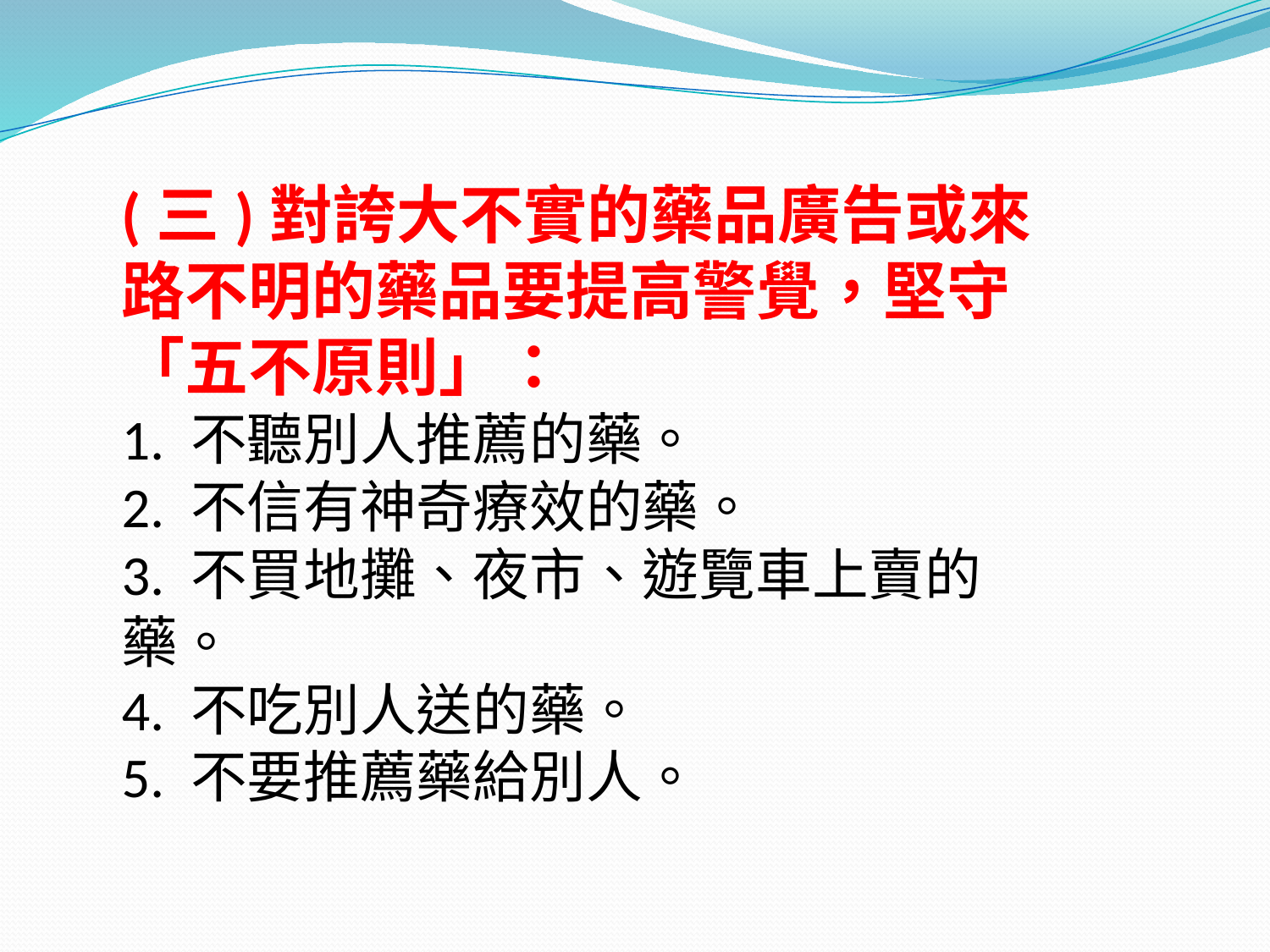

(三)對誇大不實的藥品廣告或來路不明的藥品要提高警覺，堅守「五不原則」：
1. 不聽別人推薦的藥。
2. 不信有神奇療效的藥。
3. 不買地攤、夜市、遊覽車上賣的藥。
4. 不吃別人送的藥。
5. 不要推薦藥給別人。